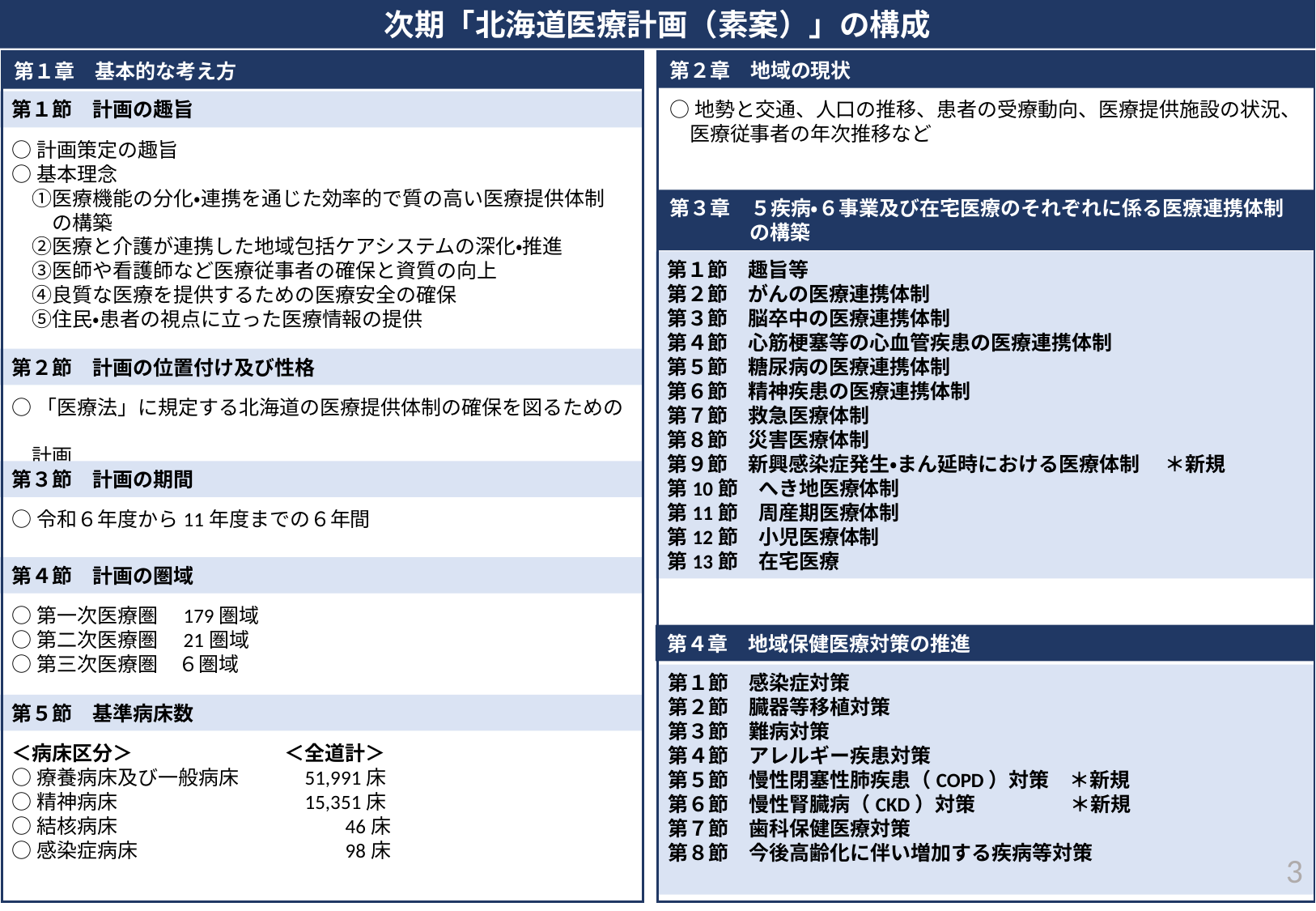

次期「北海道医療計画（素案）」の構成

第２章　地域の現状

第１章　基本的な考え方

○地勢と交通、人口の推移、患者の受療動向、医療提供施設の状況、
　医療従事者の年次推移など
第１節　計画の趣旨

○計画策定の趣旨
○基本理念
　①医療機能の分化・連携を通じた効率的で質の高い医療提供体制
　　の構築
　②医療と介護が連携した地域包括ケアシステムの深化・推進
　③医師や看護師など医療従事者の確保と資質の向上
　④良質な医療を提供するための医療安全の確保
　⑤住民・患者の視点に立った医療情報の提供
第３章　５疾病・６事業及び在宅医療のそれぞれに係る医療連携体制
　　　　の構築
第１節　趣旨等
第２節　がんの医療連携体制
第３節　脳卒中の医療連携体制
第４節　心筋梗塞等の心血管疾患の医療連携体制
第５節　糖尿病の医療連携体制
第６節　精神疾患の医療連携体制
第７節　救急医療体制
第８節　災害医療体制
第９節　新興感染症発生・まん延時における医療体制　 ＊新規
第10節　へき地医療体制
第11節　周産期医療体制
第12節　小児医療体制
第13節　在宅医療
第２節　計画の位置付け及び性格

○「医療法」に規定する北海道の医療提供体制の確保を図るための
　計画
第３節　計画の期間

○令和６年度から11年度までの６年間
第４節　計画の圏域

○第一次医療圏　179圏域
○第二次医療圏　21圏域
○第三次医療圏　６圏域
第４章　地域保健医療対策の推進
第１節　感染症対策
第２節　臓器等移植対策
第３節　難病対策
第４節　アレルギー疾患対策
第５節　慢性閉塞性肺疾患（COPD）対策　＊新規
第６節　慢性腎臓病（CKD）対策　　　　   ＊新規
第７節　歯科保健医療対策
第８節　今後高齢化に伴い増加する疾病等対策

第５節　基準病床数

＜病床区分＞　　　　　　　  ＜全道計＞
○療養病床及び一般病床　　　51,991床
○精神病床　　　　　　　　　15,351床
○結核病床　　　　　　　　　　　46床
○感染症病床　　　　　　　　　　98床
3